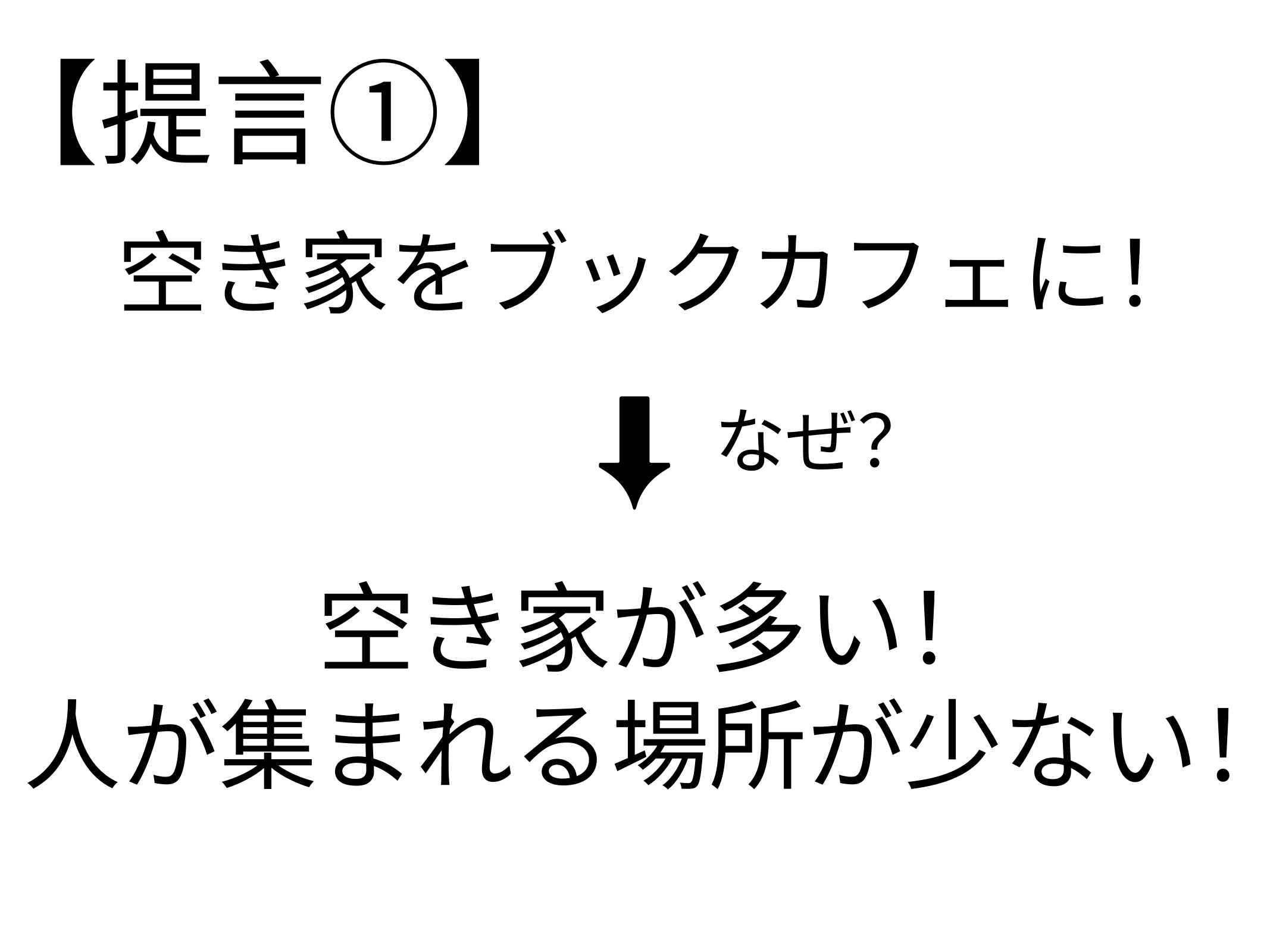

【提言①】
空き家をブックカフェに！
⬇︎
なぜ？
空き家が多い！
人が集まれる場所が少ない！